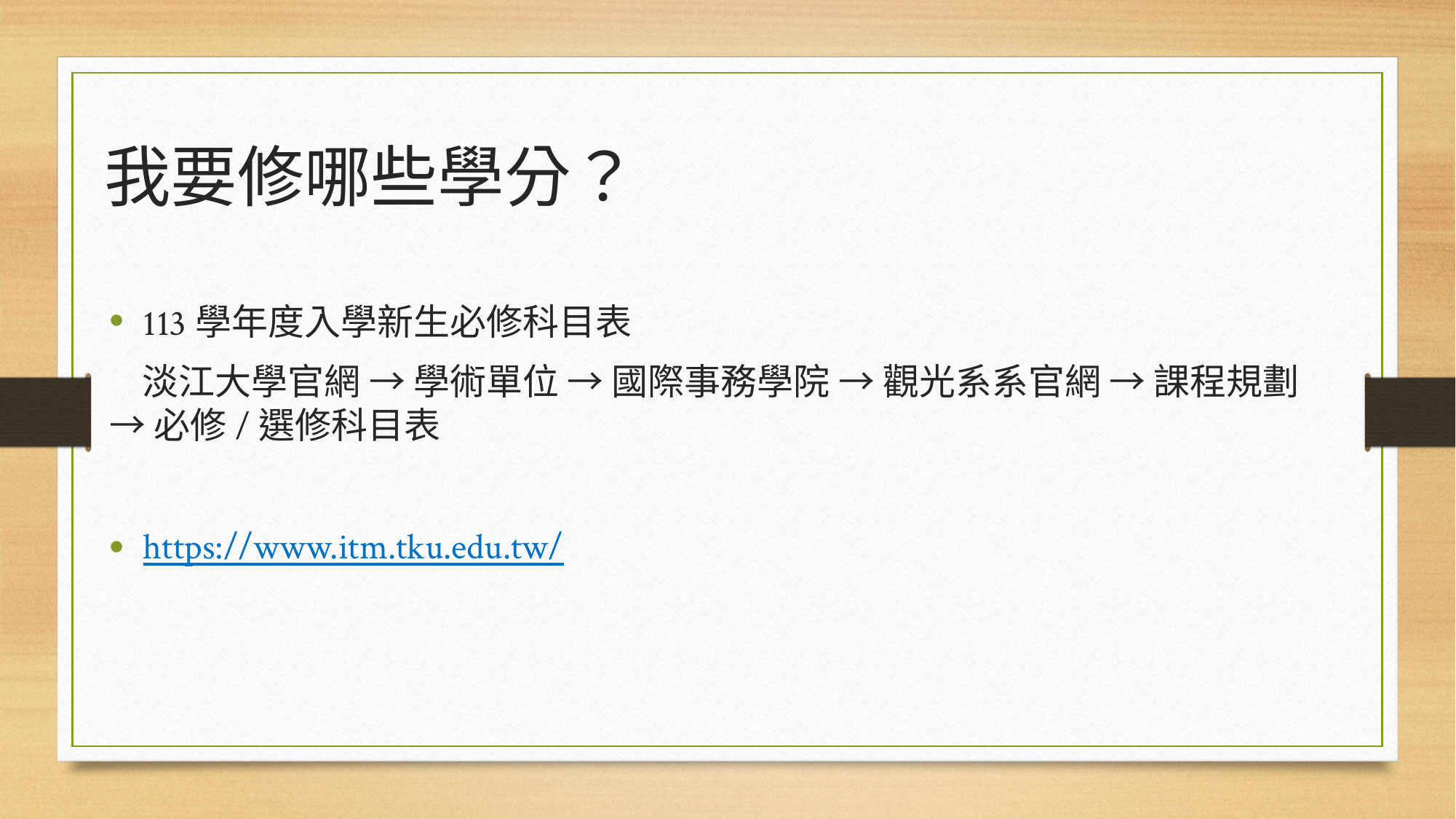

我要修哪些學分？
113學年度入學新生必修科目表
   淡江大學官網 → 學術單位 → 國際事務學院 → 觀光系系官網 → 課程規劃 → 必修/選修科目表

https://www.itm.tku.edu.tw/